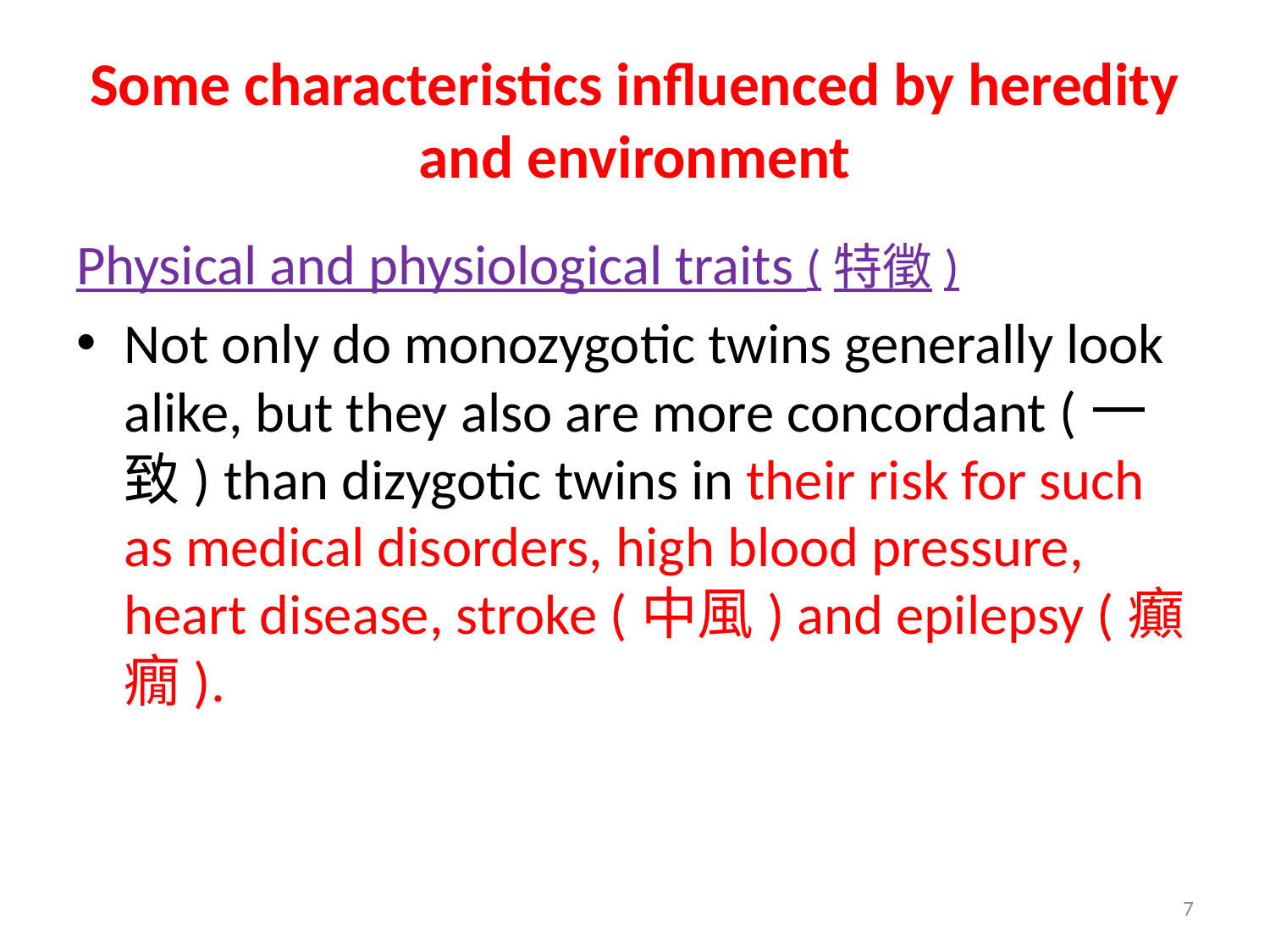

# Some characteristics influenced by heredity and environment
Physical and physiological traits (特徵)
Not only do monozygotic twins generally look alike, but they also are more concordant (一致) than dizygotic twins in their risk for such as medical disorders, high blood pressure, heart disease, stroke (中風) and epilepsy (癲癇).
7